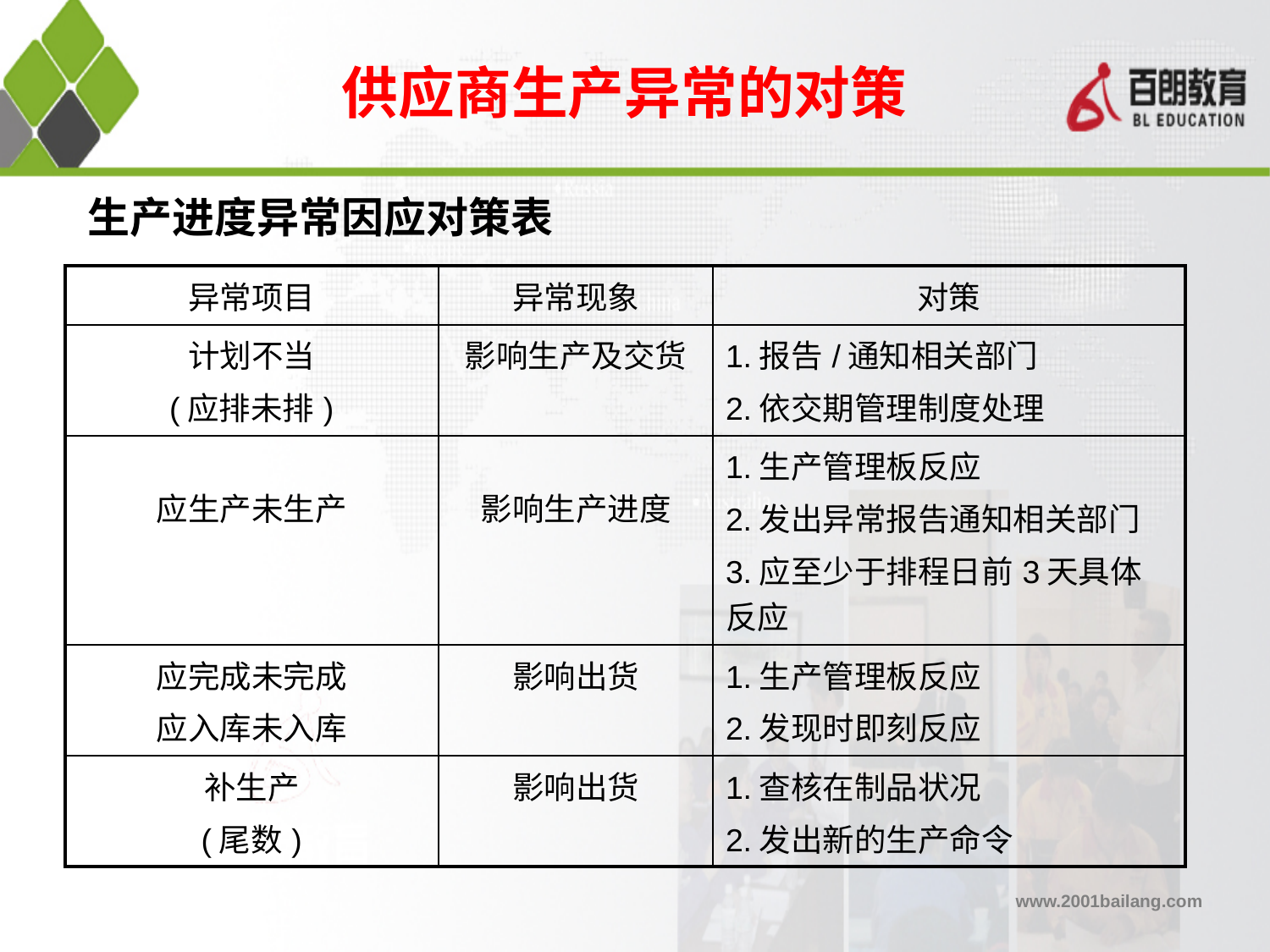

供应商生产异常的对策
# 生产进度异常因应对策表
| 异常项目 | 异常现象 | 对策 |
| --- | --- | --- |
| 计划不当 (应排未排) | 影响生产及交货 | 1.报告/通知相关部门 2.依交期管理制度处理 |
| 应生产未生产 | 影响生产进度 | 1.生产管理板反应 2.发出异常报告通知相关部门 3.应至少于排程日前3天具体反应 |
| 应完成未完成 应入库未入库 | 影响出货 | 1.生产管理板反应 2.发现时即刻反应 |
| 补生产 (尾数) | 影响出货 | 1.查核在制品状况 2.发出新的生产命令 |